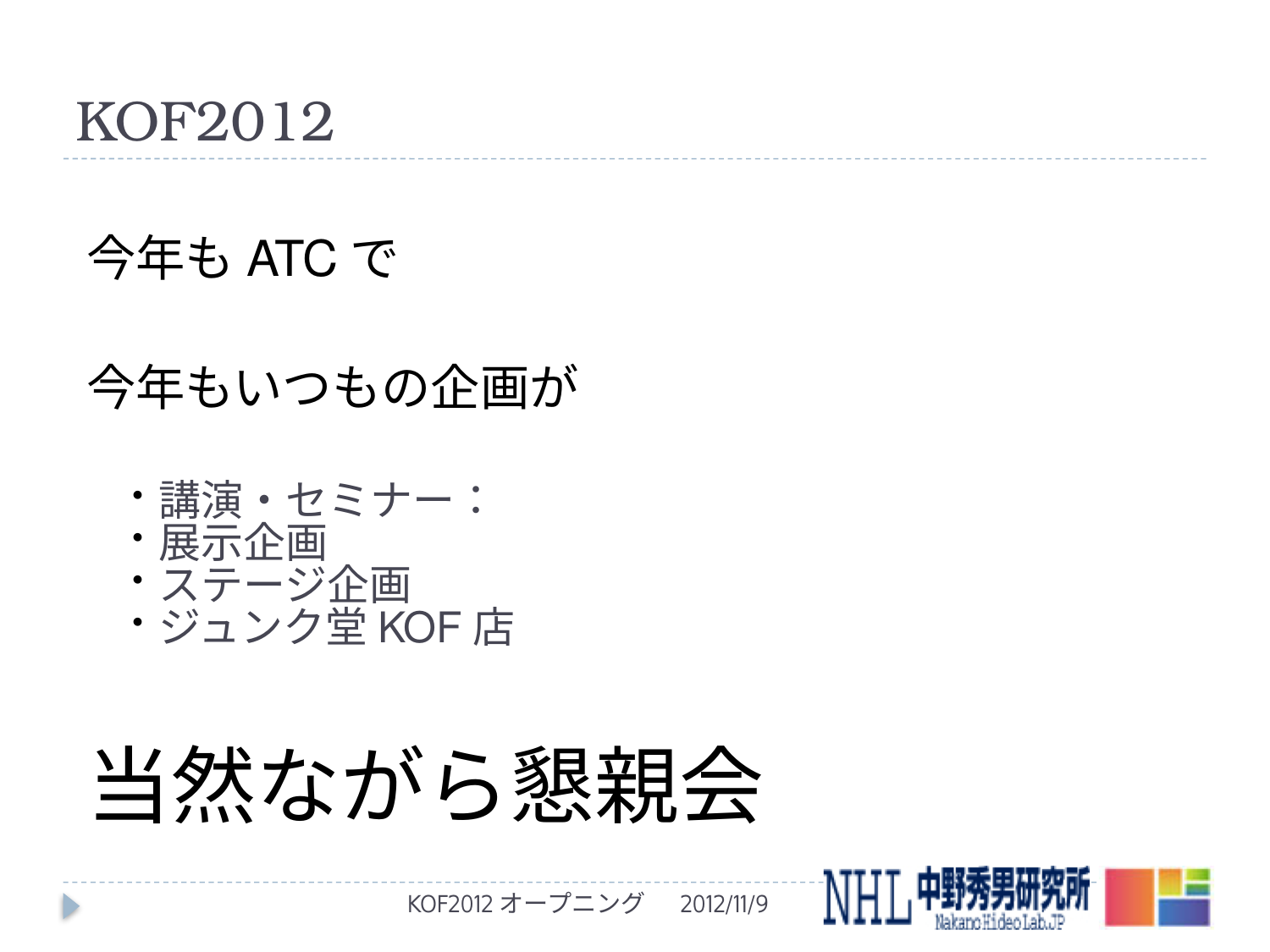

# KOF2012

今年もATCで

今年もいつもの企画が

講演・セミナー：
展示企画
ステージ企画
ジュンク堂KOF店

当然ながら懇親会
KOF2012オープニング
2012/11/9